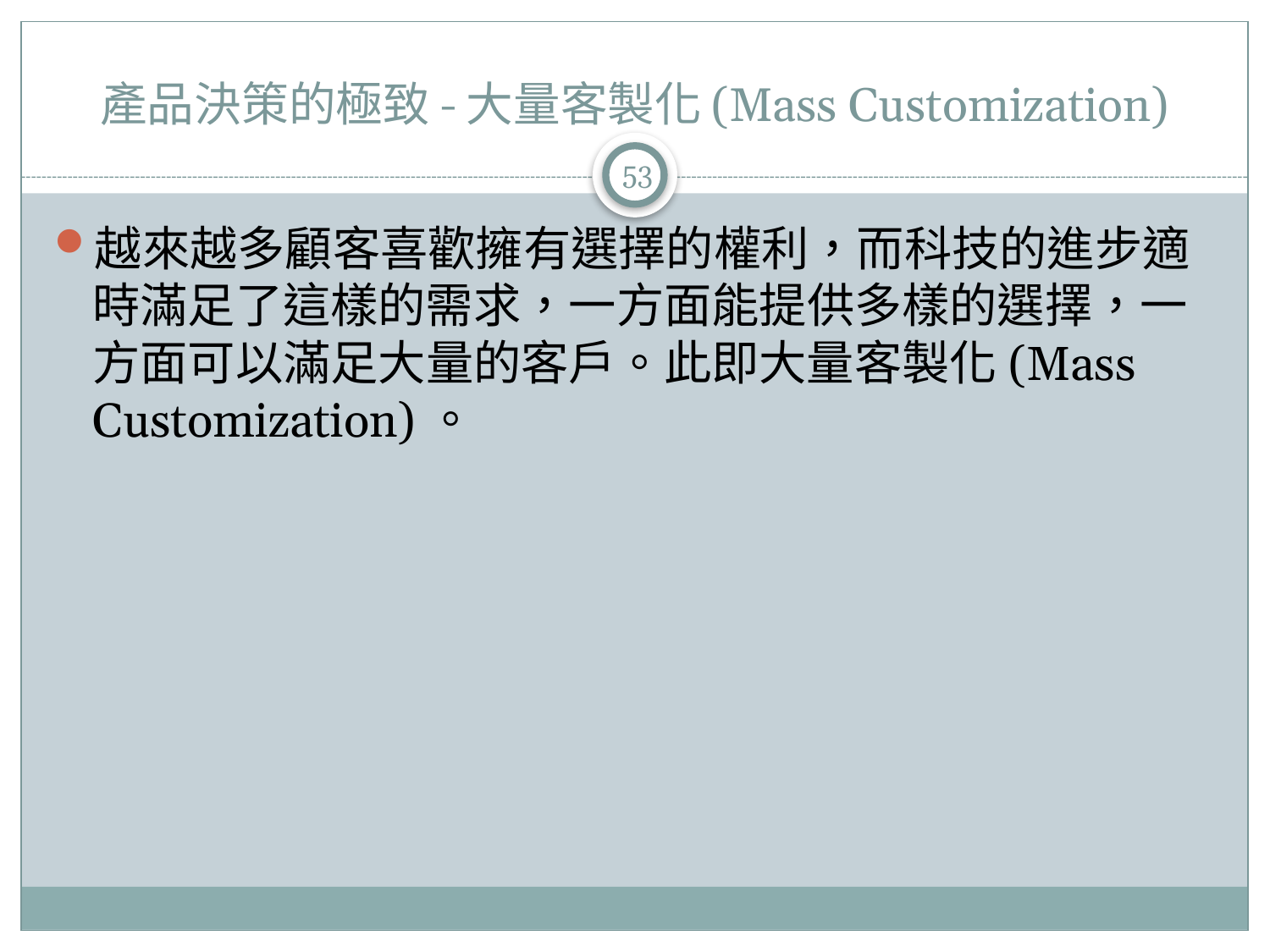

# 產品決策的極致-大量客製化(Mass Customization)
53
越來越多顧客喜歡擁有選擇的權利，而科技的進步適時滿足了這樣的需求，一方面能提供多樣的選擇，一方面可以滿足大量的客戶。此即大量客製化(Mass Customization)。